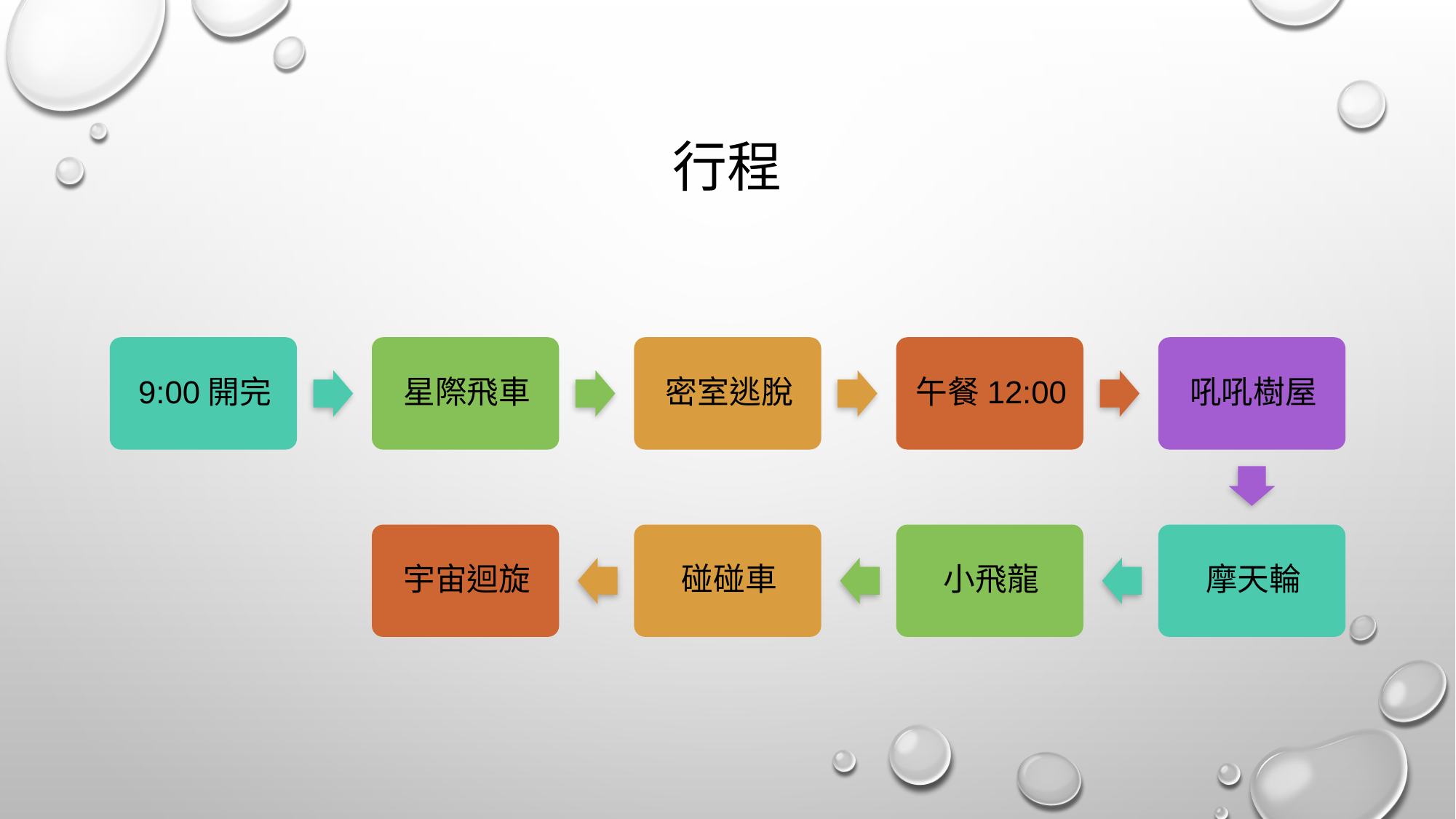

# 行程
9:00開完

星際飛車

密室逃脫

午餐12:00

吼吼樹屋

摩天輪

小飛龍

碰碰車

宇宙迴旋